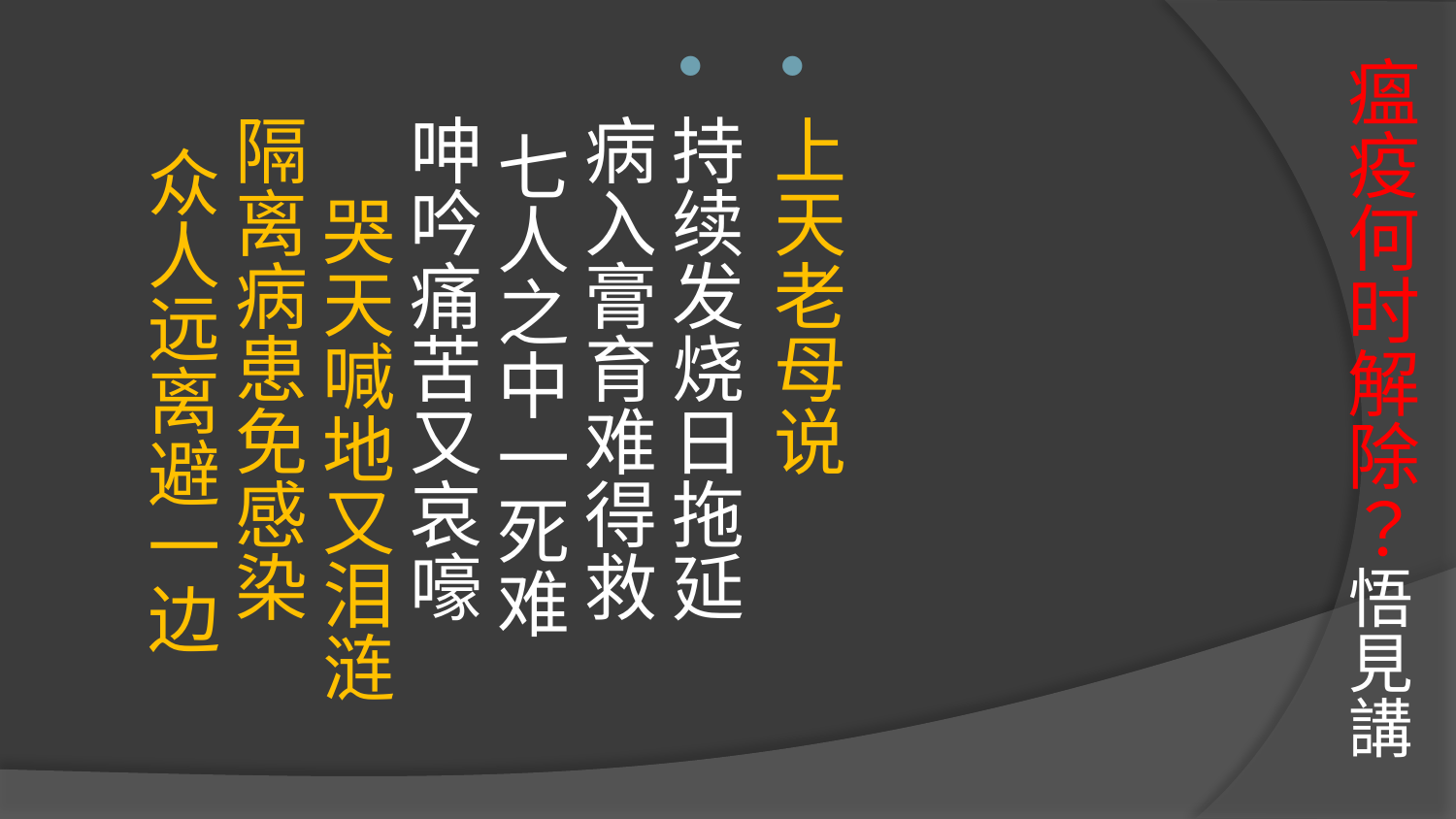

# 瘟疫何时解除？悟見講
上天老母说
持续发烧日拖延
病入膏育难得救            七人之中一死难
呻吟痛苦又哀嚎                哭天喊地又泪涟
隔离病患免感染             众人远离避一边